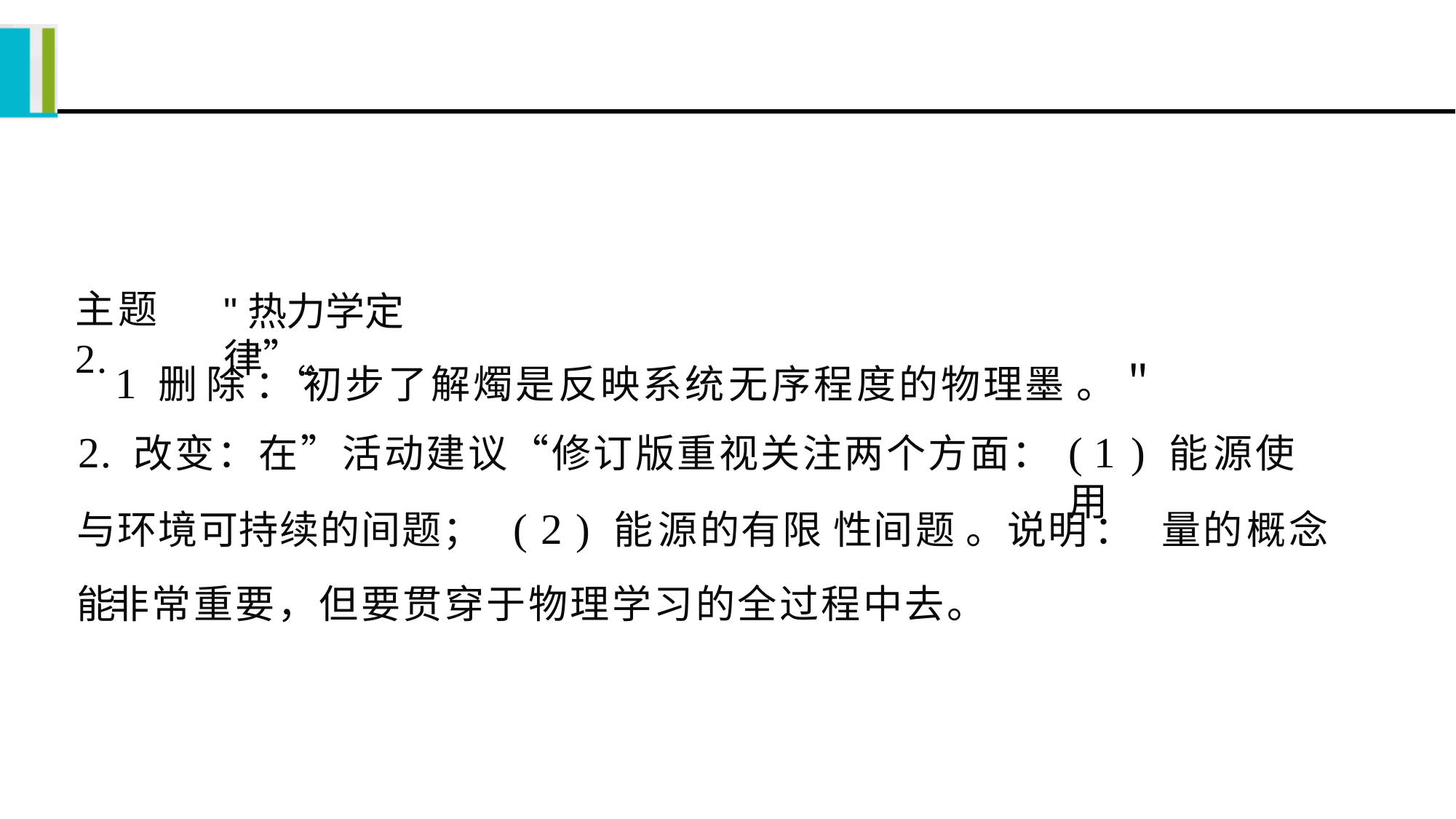

#
主题2.
"热力学定律”
1 删 除 ：“ 初步了解燭是反映系统无序程度的物理墨 。＂
( 1 ) 能源使用
2. 改变：在”活动建议“修订版重视关注两个方面：
与环境可持续的间题；	( 2 ) 能源的有限 性间题 。说明：能 非常重要，但要贯穿于物理学习的全过程中去。
量的概念